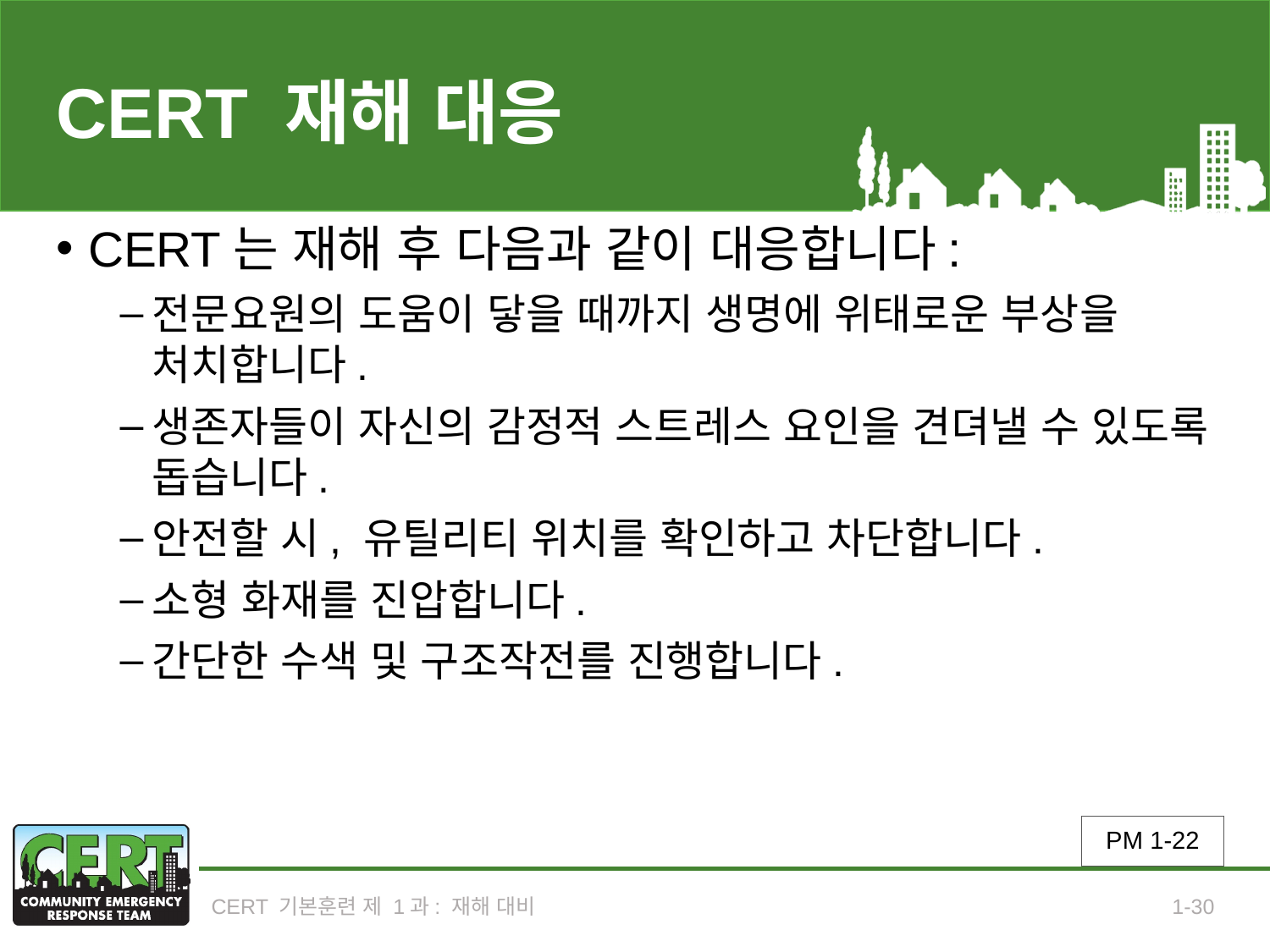

# CERT 재해 대응
CERT는 재해 후 다음과 같이 대응합니다:
전문요원의 도움이 닿을 때까지 생명에 위태로운 부상을 처치합니다.
생존자들이 자신의 감정적 스트레스 요인을 견뎌낼 수 있도록 돕습니다.
안전할 시, 유틸리티 위치를 확인하고 차단합니다.
소형 화재를 진압합니다.
간단한 수색 및 구조작전를 진행합니다.

PM 1-22
CERT 기본훈련 제 1과: 재해 대비
1-30